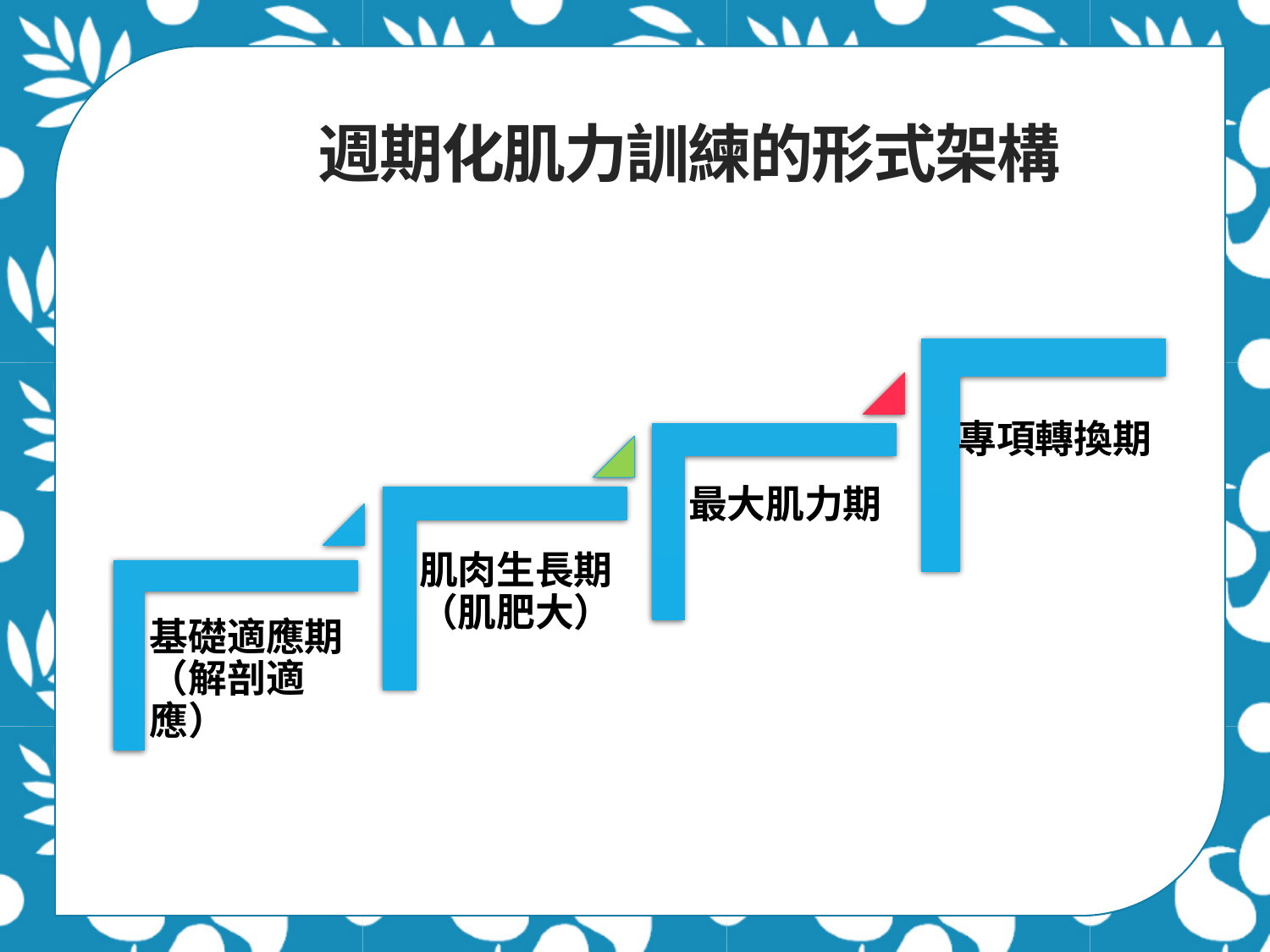

週期化肌力訓練的形式架構

專項轉換期

最大肌力期

肌肉生長期（肌肥大）

基礎適應期（解剖適應）